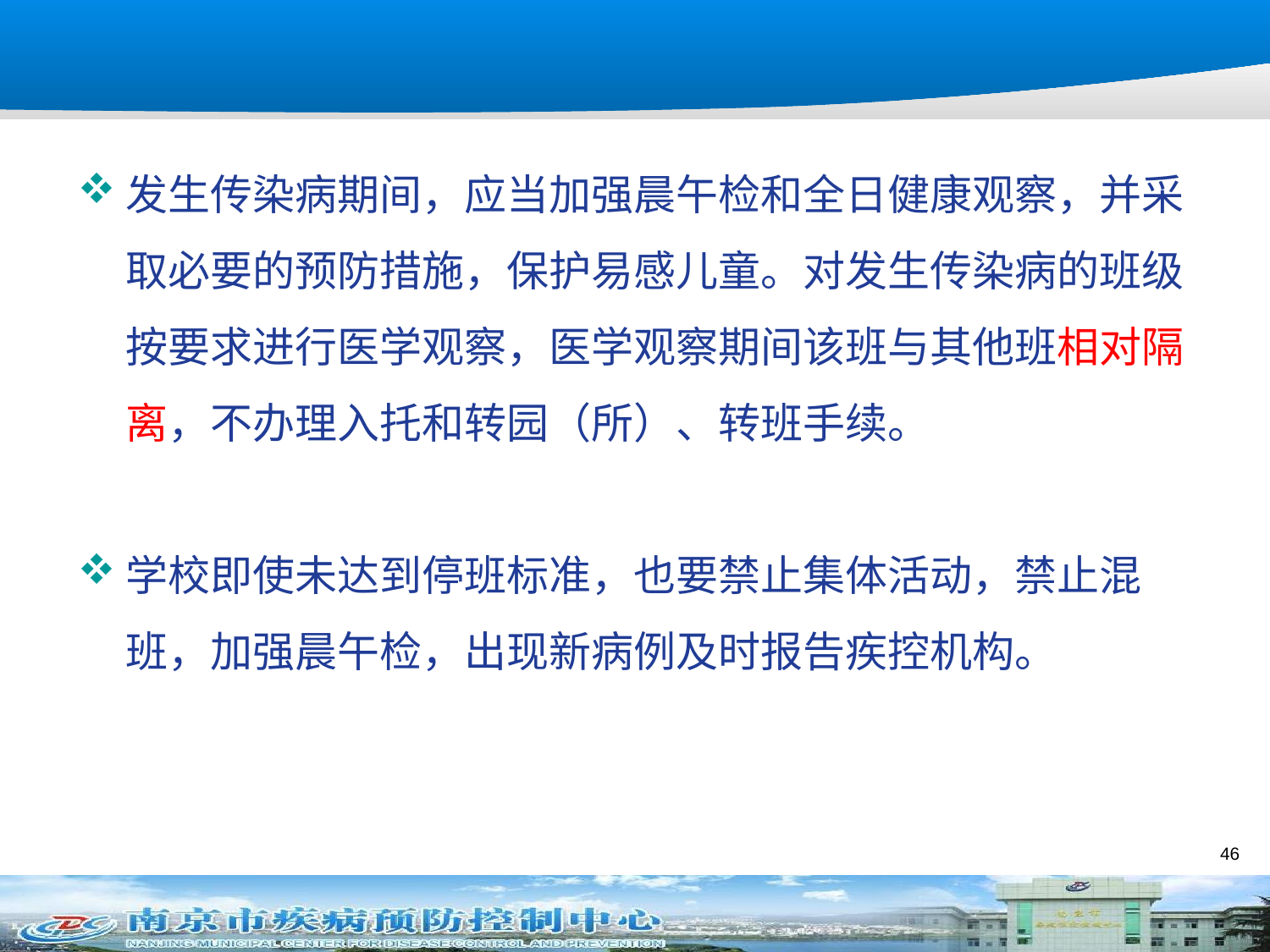

#
发生传染病期间，应当加强晨午检和全日健康观察，并采取必要的预防措施，保护易感儿童。对发生传染病的班级按要求进行医学观察，医学观察期间该班与其他班相对隔离，不办理入托和转园（所）、转班手续。

学校即使未达到停班标准，也要禁止集体活动，禁止混班，加强晨午检，出现新病例及时报告疾控机构。
46